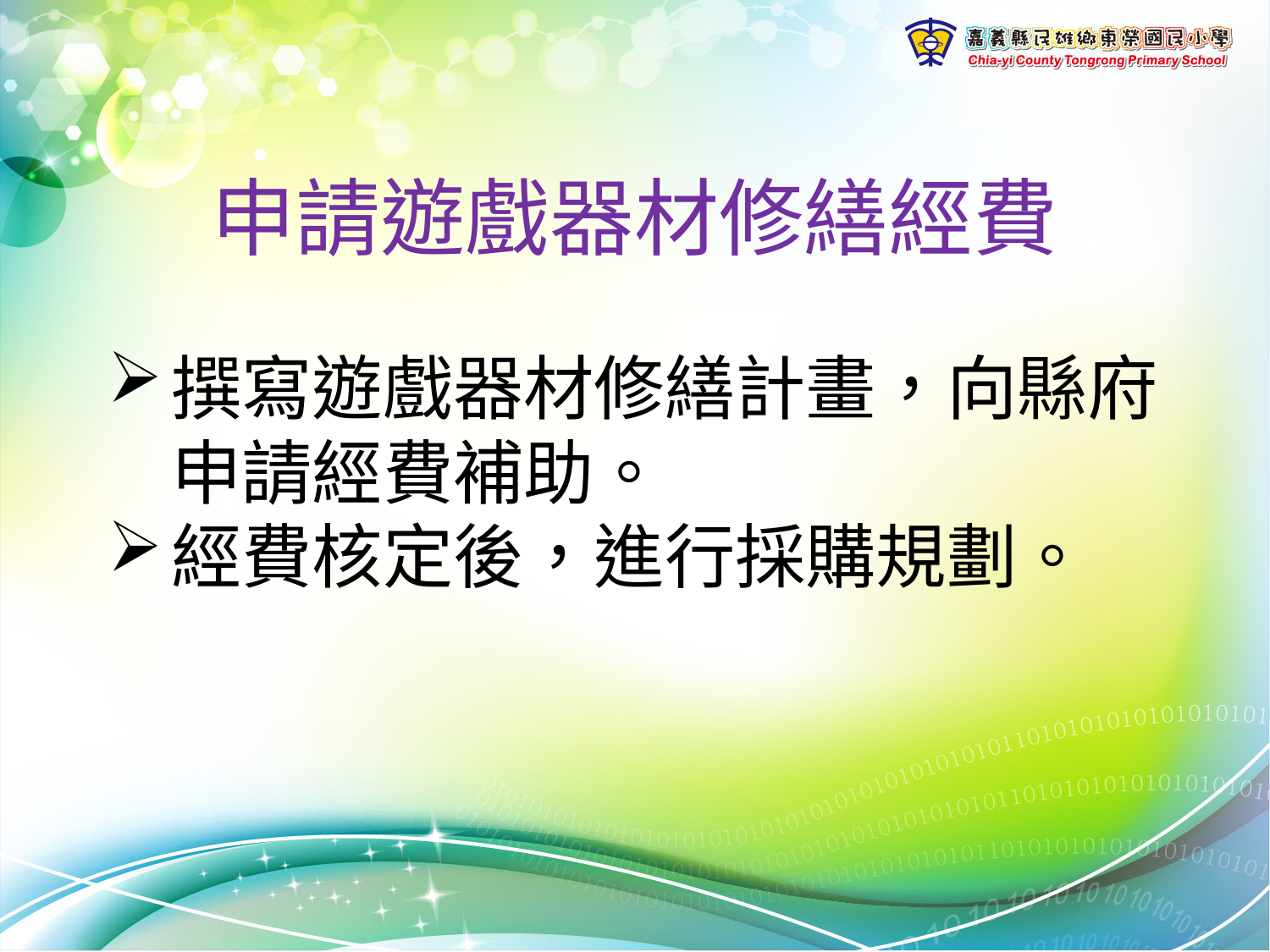

# 申請遊戲器材修繕經費
撰寫遊戲器材修繕計畫，向縣府申請經費補助。
經費核定後，進行採購規劃。